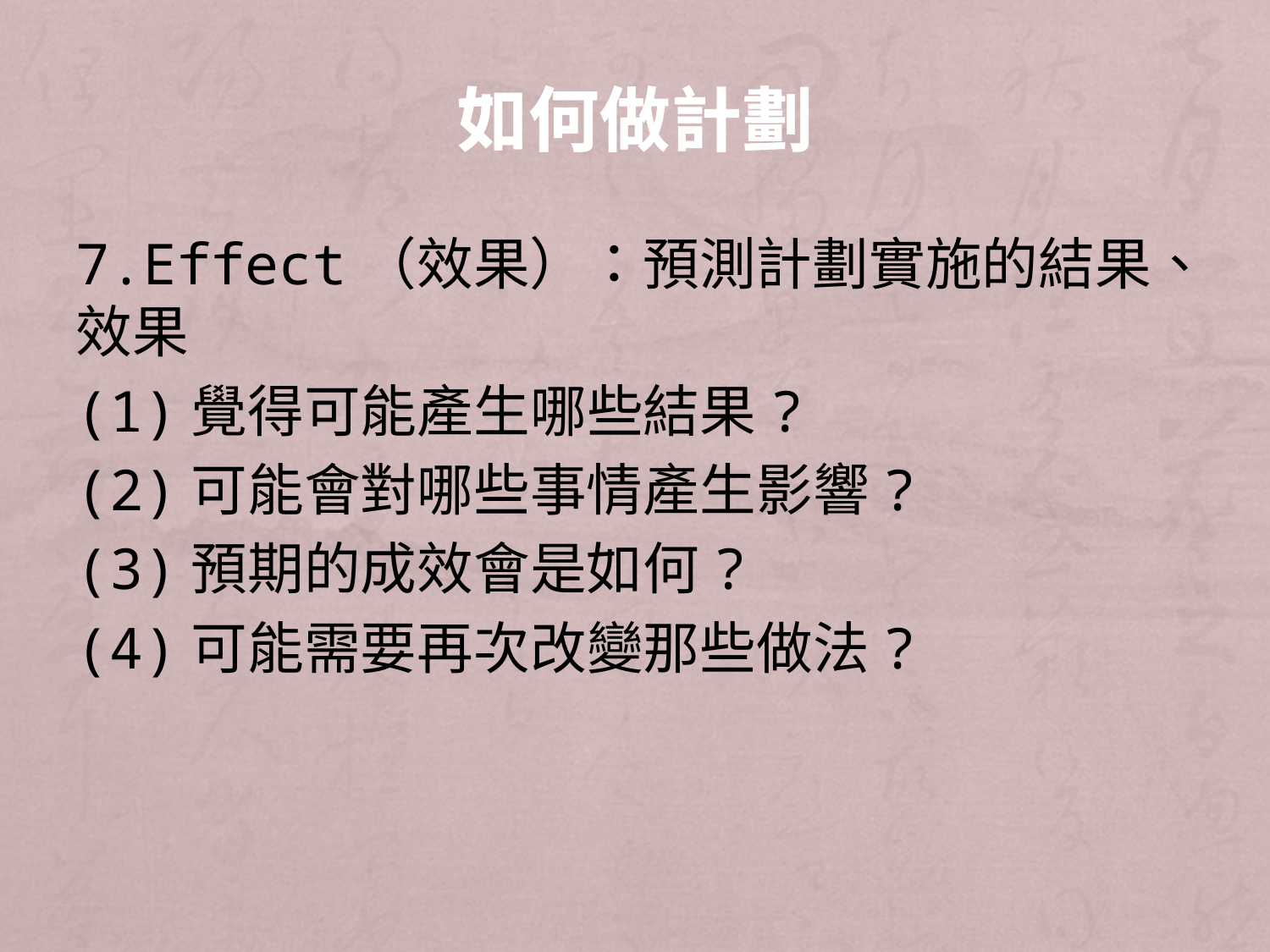

# 如何做計劃
7.Effect（效果）：預測計劃實施的結果、效果
(1)覺得可能產生哪些結果?
(2)可能會對哪些事情產生影響?
(3)預期的成效會是如何?
(4)可能需要再次改變那些做法?